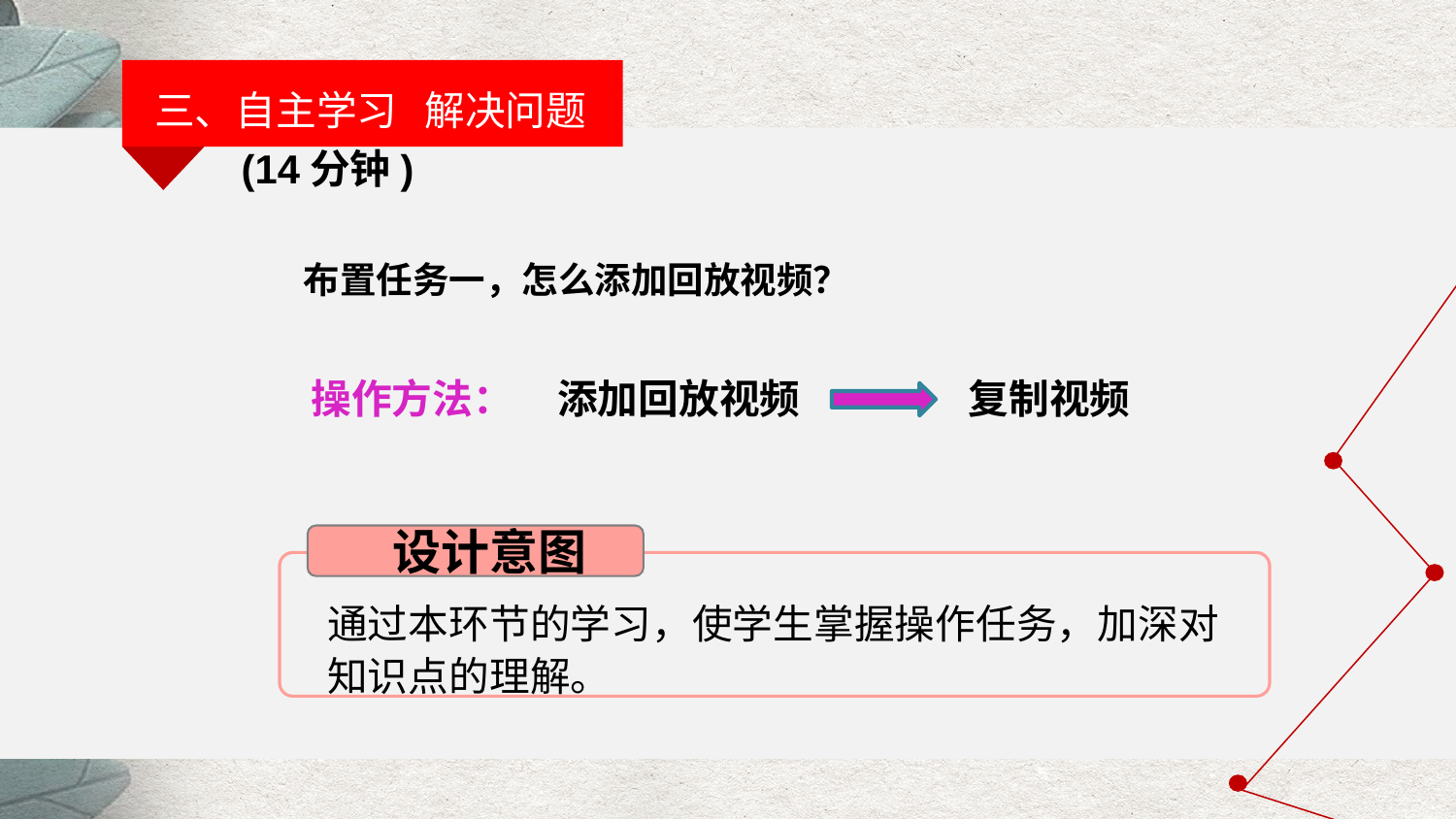

三、自主学习   解决问题

(14分钟)

布置任务一，怎么添加回放视频？
添加回放视频
复制视频
操作方法：

设计意图

通过本环节的学习，使学生掌握操作任务，加深对知识点的理解。